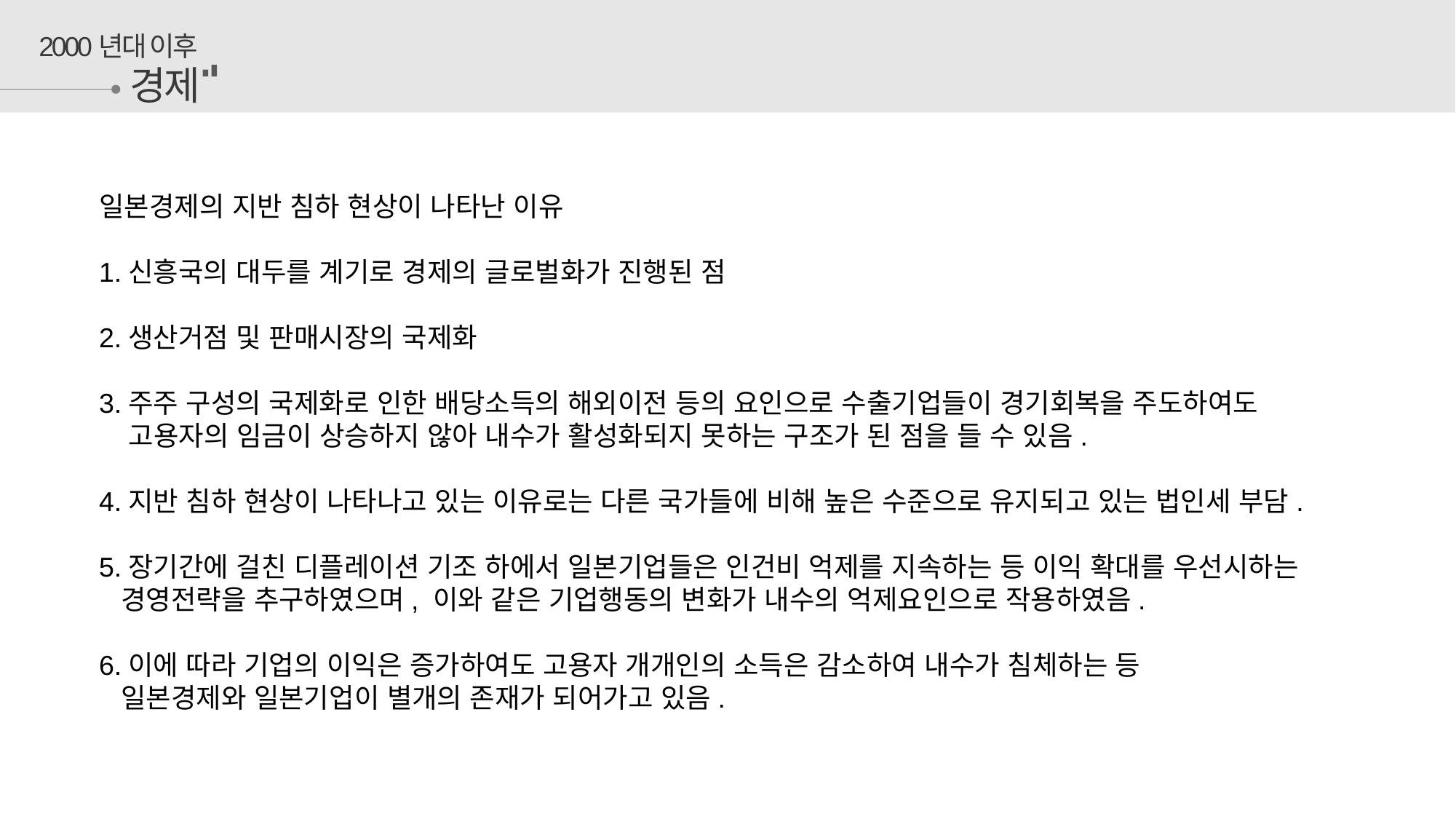

2000년대 이후

경제
일본경제의 지반 침하 현상이 나타난 이유

1.신흥국의 대두를 계기로 경제의 글로벌화가 진행된 점

2.생산거점 및 판매시장의 국제화

3.주주 구성의 국제화로 인한 배당소득의 해외이전 등의 요인으로 수출기업들이 경기회복을 주도하여도
   고용자의 임금이 상승하지 않아 내수가 활성화되지 못하는 구조가 된 점을 들 수 있음.
4.지반 침하 현상이 나타나고 있는 이유로는 다른 국가들에 비해 높은 수준으로 유지되고 있는 법인세 부담.

5.장기간에 걸친 디플레이션 기조 하에서 일본기업들은 인건비 억제를 지속하는 등 이익 확대를 우선시하는
  경영전략을 추구하였으며, 이와 같은 기업행동의 변화가 내수의 억제요인으로 작용하였음.

6.이에 따라 기업의 이익은 증가하여도 고용자 개개인의 소득은 감소하여 내수가 침체하는 등
  일본경제와 일본기업이 별개의 존재가 되어가고 있음.